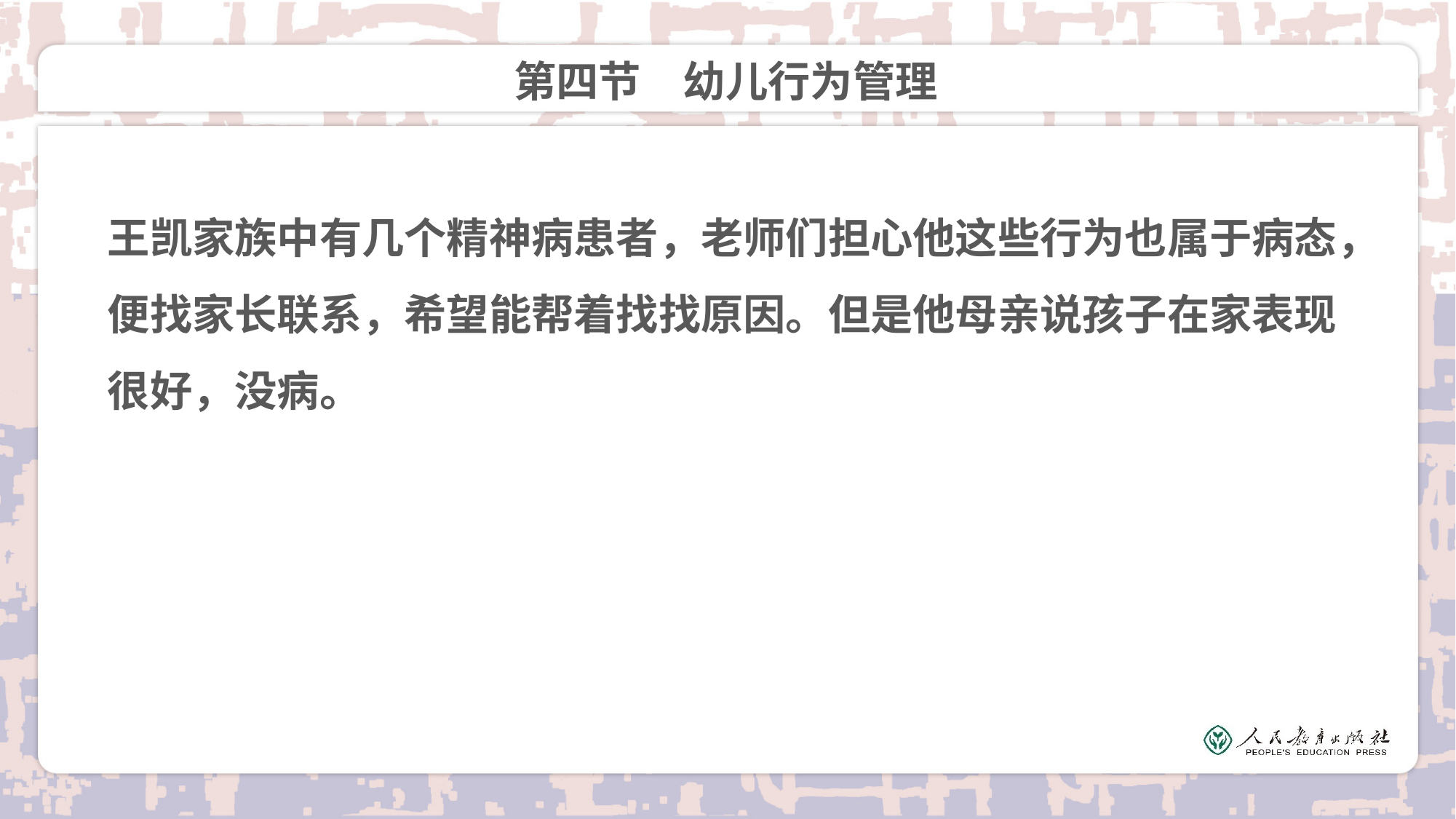

# 第四节　幼儿行为管理
王凯家族中有几个精神病患者，老师们担心他这些行为也属于病态，便找家长联系，希望能帮着找找原因。但是他母亲说孩子在家表现很好，没病。